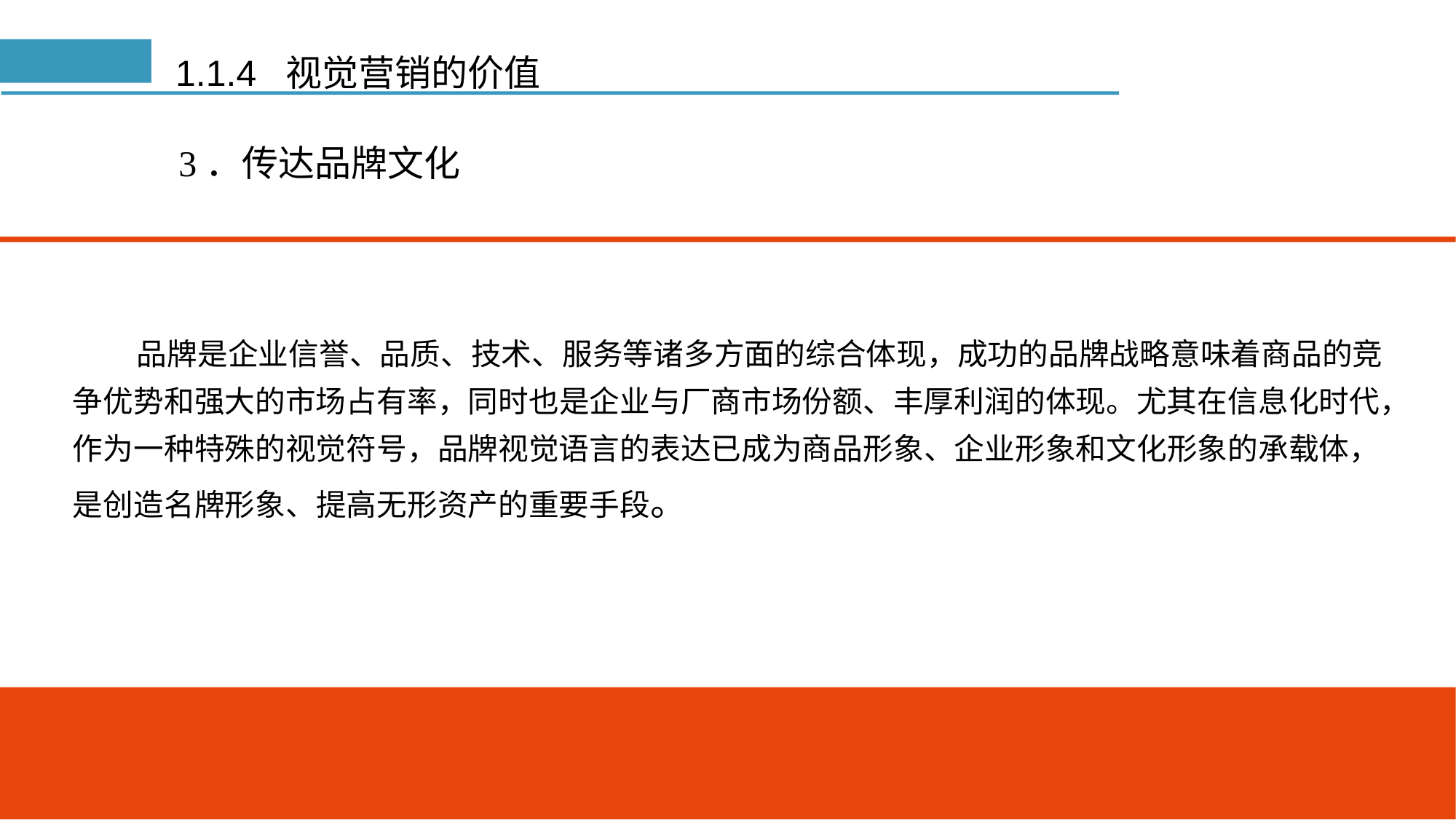

# 1.1.4  视觉营销的价值
3．传达品牌文化

品牌是企业信誉、品质、技术、服务等诸多方面的综合体现，成功的品牌战略意味着商品的竞争优势和强大的市场占有率，同时也是企业与厂商市场份额、丰厚利润的体现。尤其在信息化时代，作为一种特殊的视觉符号，品牌视觉语言的表达已成为商品形象、企业形象和文化形象的承载体，是创造名牌形象、提高无形资产的重要手段。